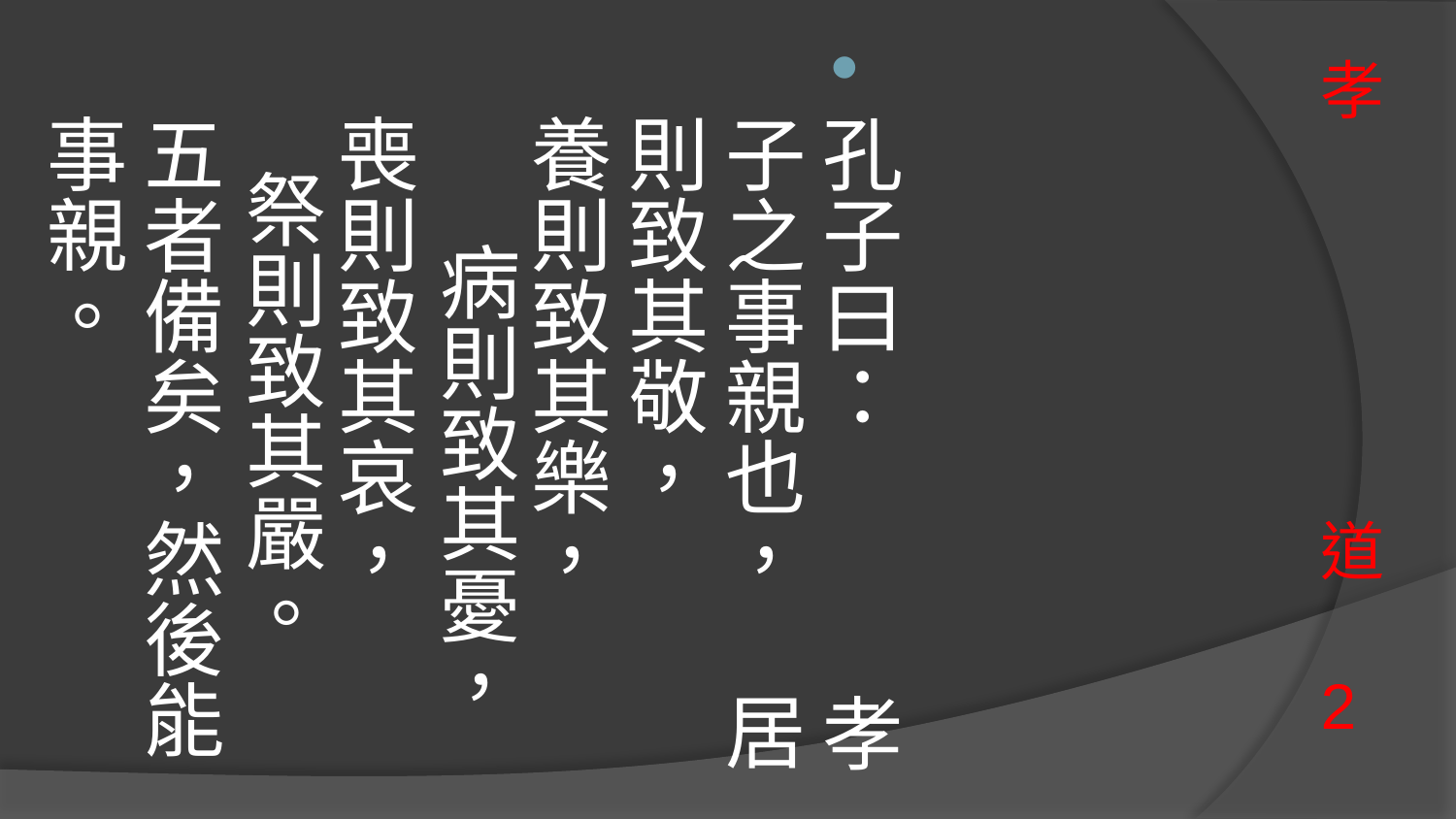

孔子曰：              孝子之事親也，     居則致其敬，              養則致其樂，                 病則致其憂， 
喪則致其哀，             祭則致其嚴。       五者備矣，然後能事親。
# 孝 道 2